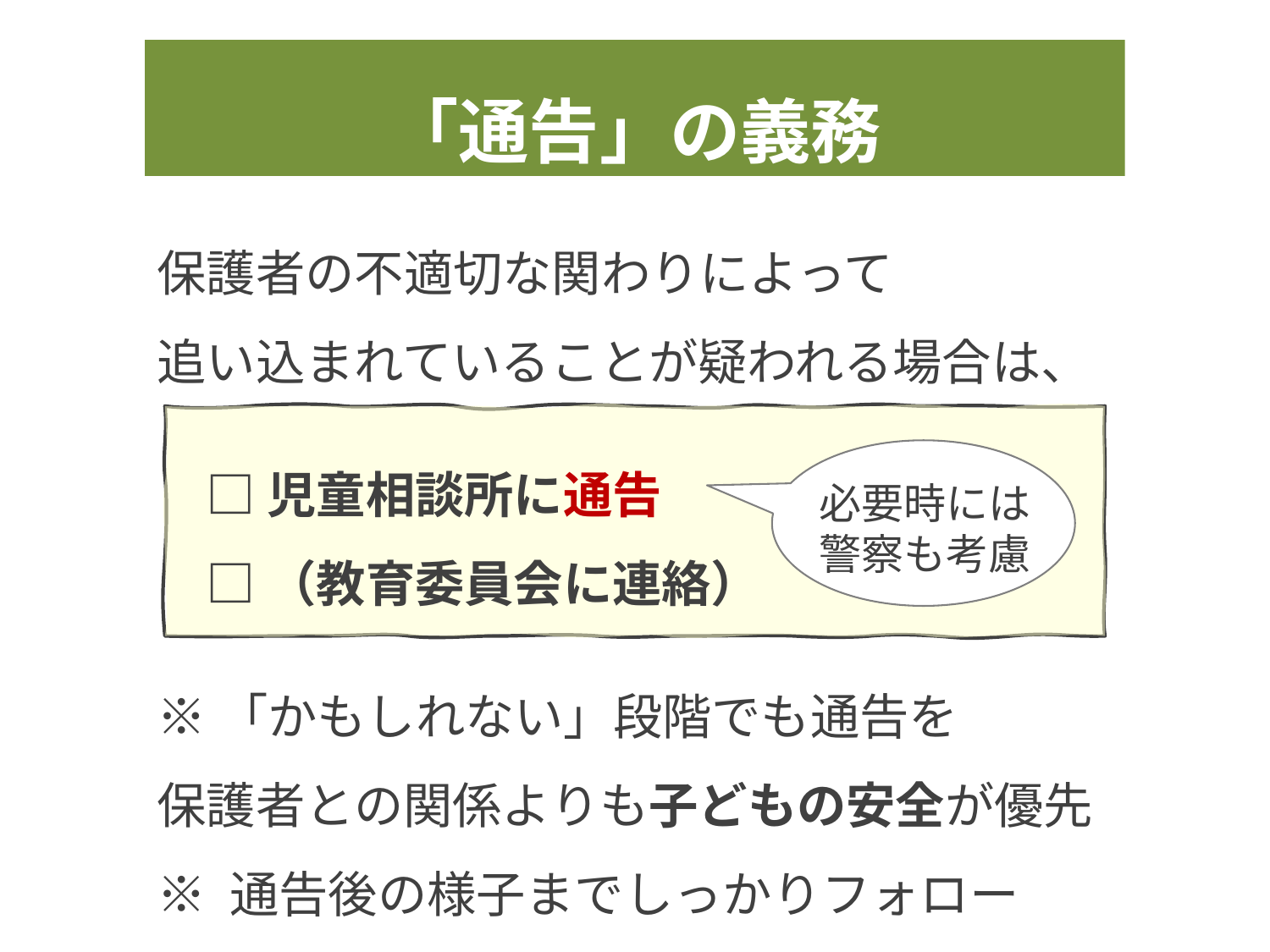

「通告」の義務
保護者の不適切な関わりによって
追い込まれていることが疑われる場合は、

　□ 児童相談所に通告
　□ （教育委員会に連絡）

※「かもしれない」段階でも通告を
保護者との関係よりも子どもの安全が優先
※ 通告後の様子までしっかりフォロー

必要時には
警察も考慮